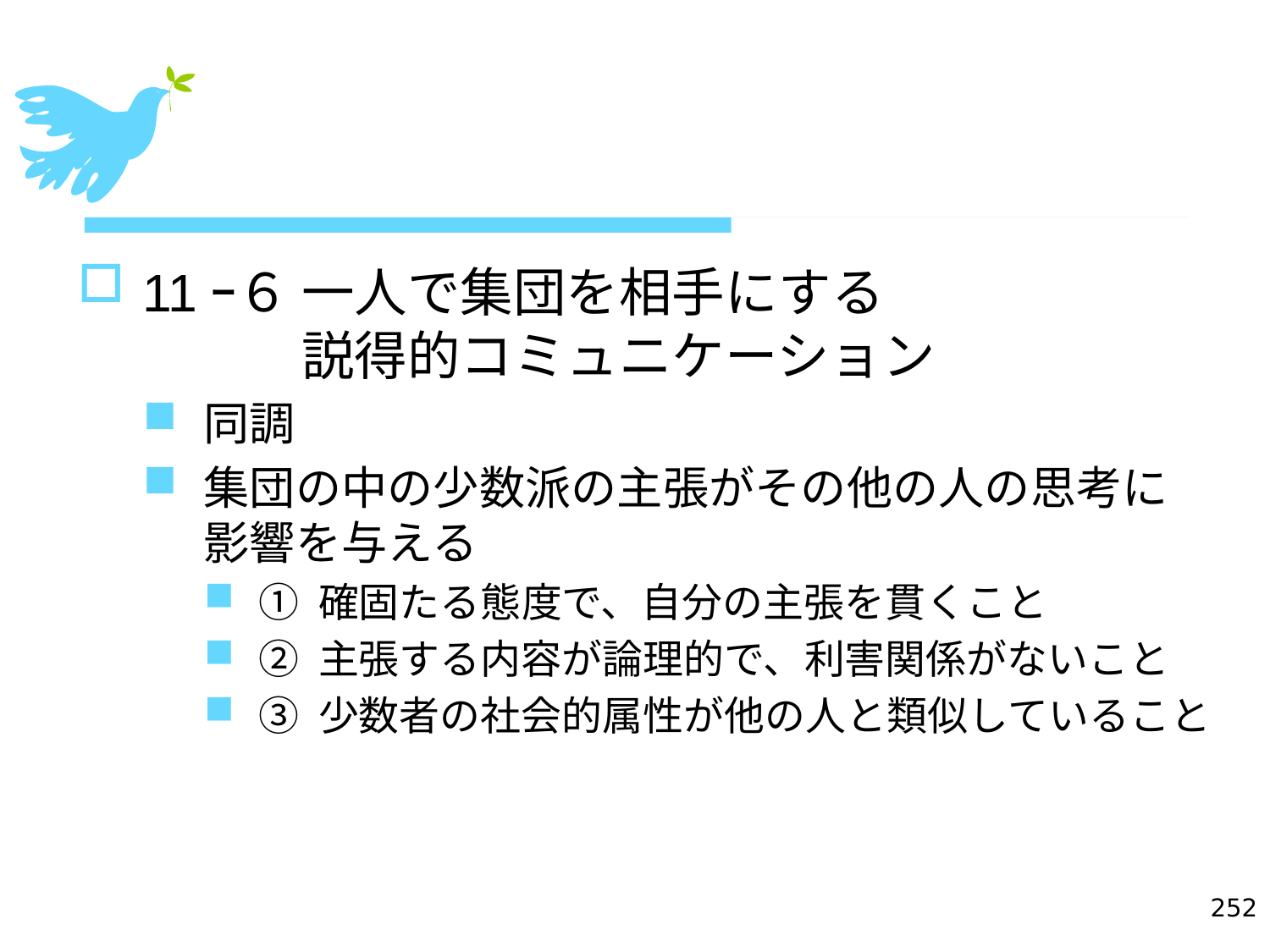

#
11ｰ６ 一人で集団を相手にする
　　　説得的コミュニケーション
同調
集団の中の少数派の主張がその他の人の思考に影響を与える
① 確固たる態度で、自分の主張を貫くこと
② 主張する内容が論理的で、利害関係がないこと
③ 少数者の社会的属性が他の人と類似していること

252